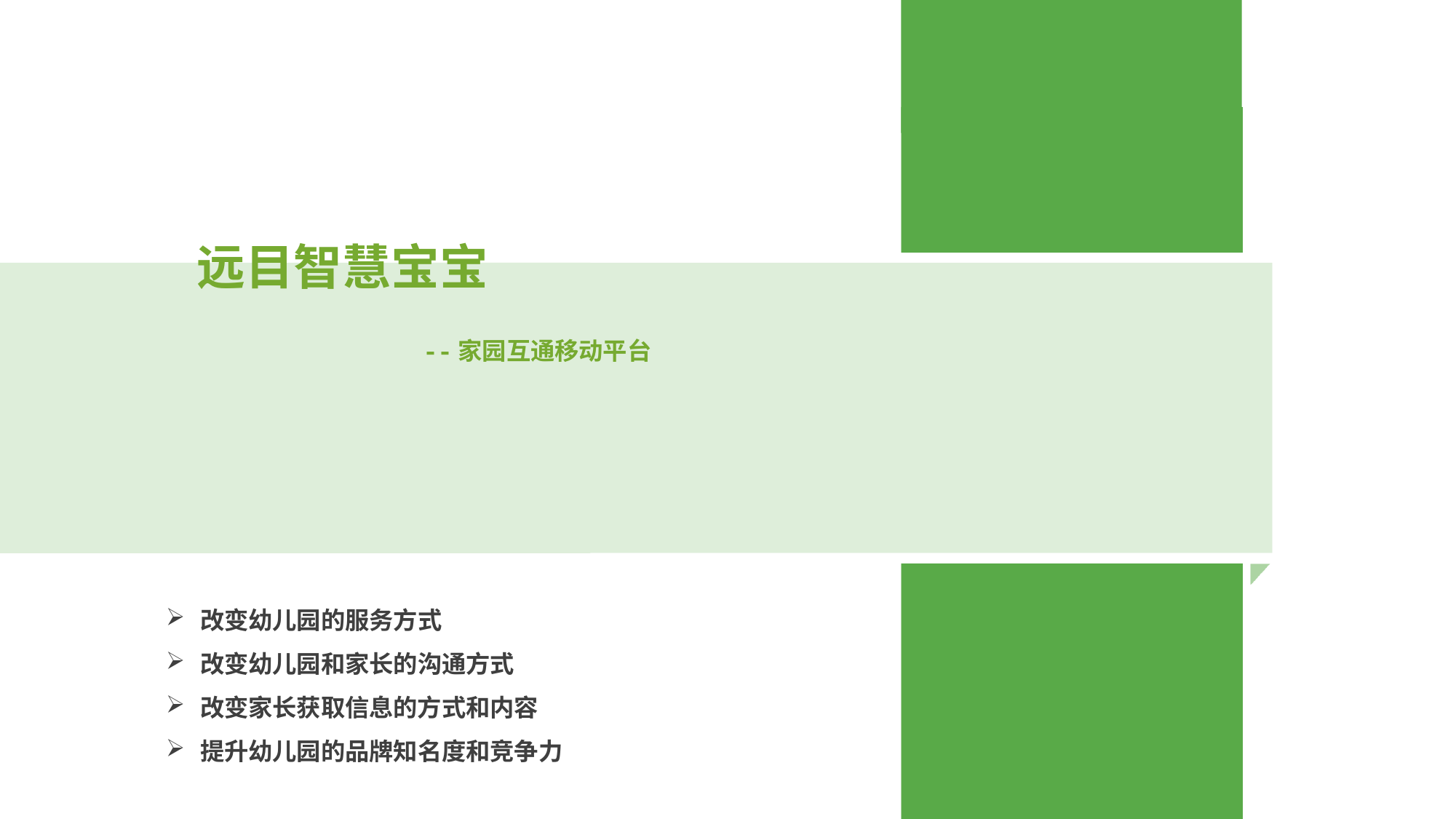

# 远目智慧宝宝
--家园互通移动平台

改变幼儿园的服务方式
改变幼儿园和家长的沟通方式
改变家长获取信息的方式和内容
提升幼儿园的品牌知名度和竞争力